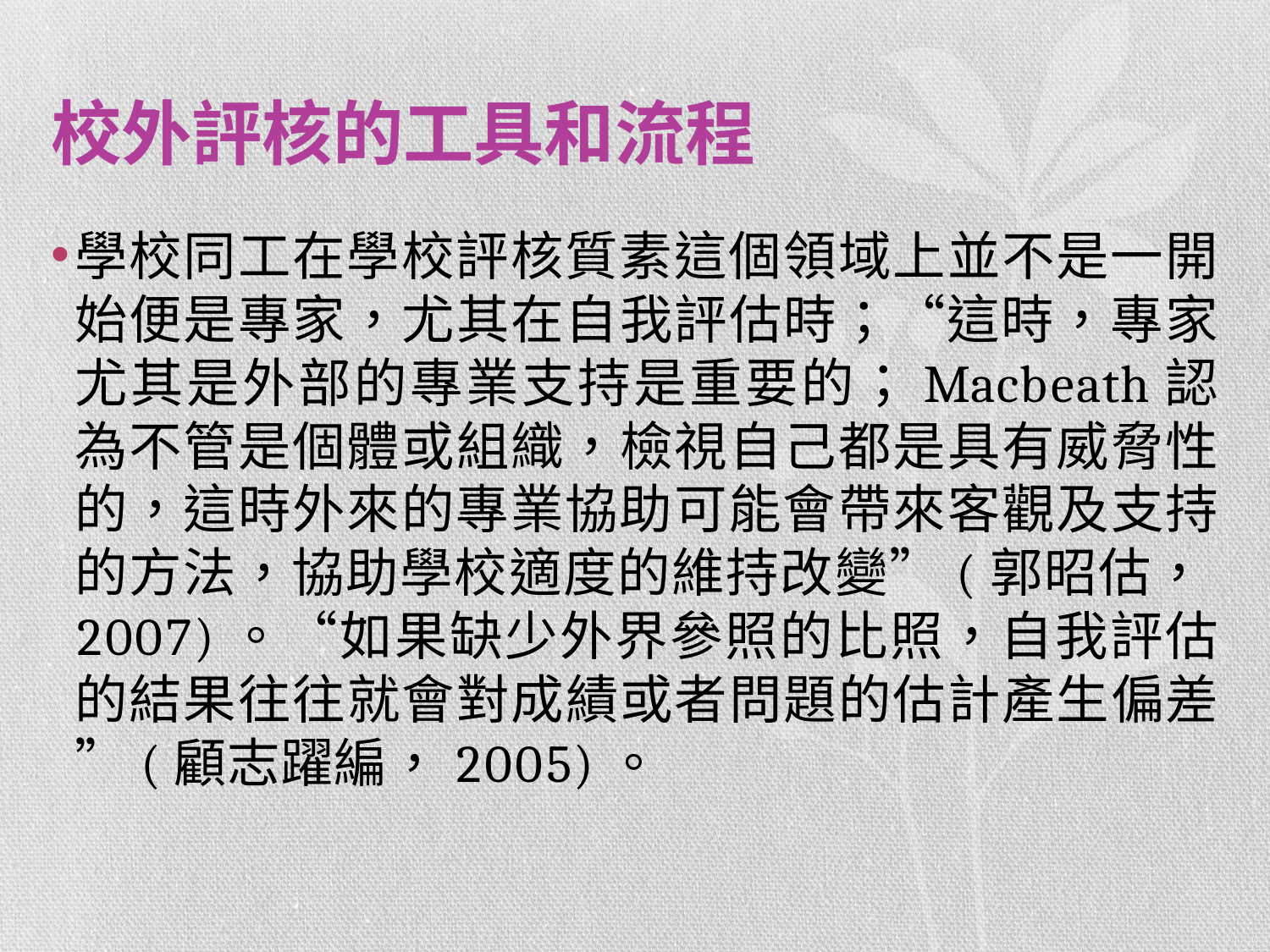

# 校外評核的工具和流程
學校同工在學校評核質素這個領域上並不是一開始便是專家，尤其在自我評估時；“這時，專家尤其是外部的專業支持是重要的；Macbeath認為不管是個體或組織，檢視自己都是具有威脅性的，這時外來的專業協助可能會帶來客觀及支持的方法，協助學校適度的維持改變”(郭昭估，2007)。“如果缺少外界參照的比照，自我評估的結果往往就會對成績或者問題的估計產生偏差”(顧志躍編，2005)。